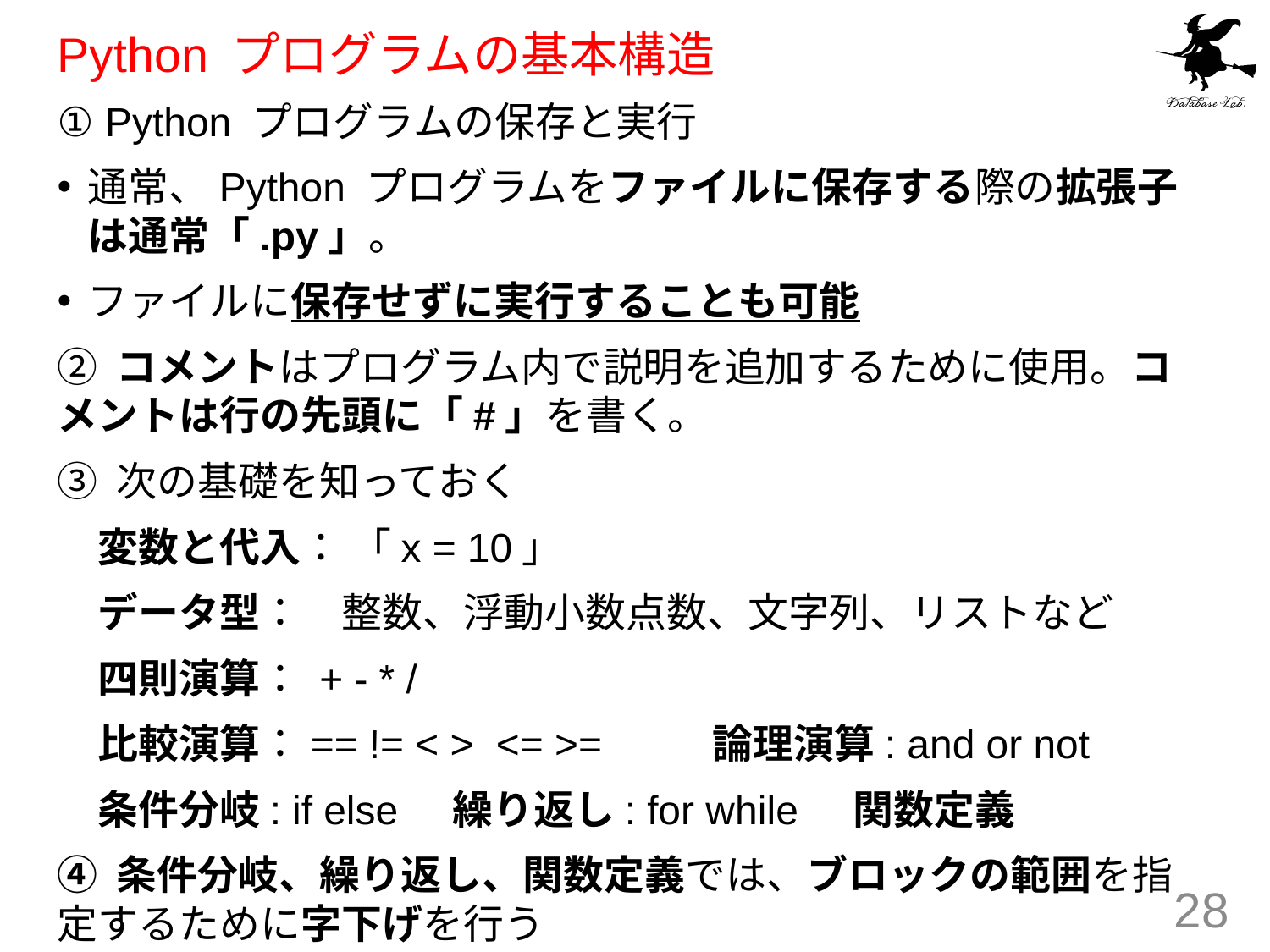

# Python プログラムの基本構造
① Python プログラムの保存と実行
通常、Python プログラムをファイルに保存する際の拡張子は通常「.py」。
ファイルに保存せずに実行することも可能
② コメントはプログラム内で説明を追加するために使用。コメントは行の先頭に「#」を書く。
③ 次の基礎を知っておく
　変数と代入： 「x = 10」
　データ型：　整数、浮動小数点数、文字列、リストなど
　四則演算： + - * /
　比較演算：== != < >  <= >=         論理演算: and or not
　条件分岐: if else    繰り返し: for while    関数定義
④ 条件分岐、繰り返し、関数定義では、ブロックの範囲を指定するために字下げを行う
28